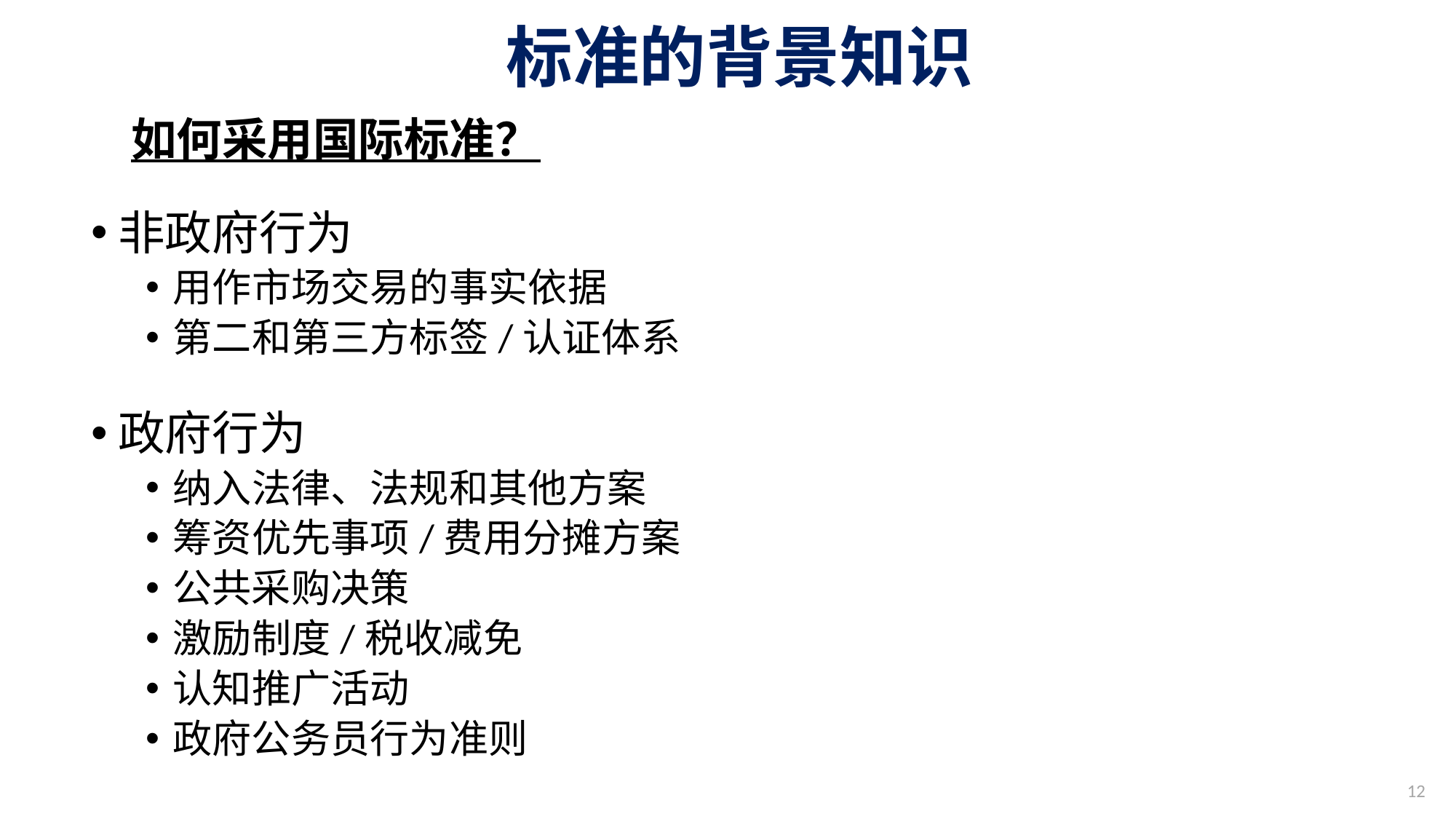

# 标准的背景知识
如何采用国际标准？

非政府行为
用作市场交易的事实依据
第二和第三方标签/认证体系

政府行为
纳入法律、法规和其他方案
筹资优先事项/费用分摊方案
公共采购决策
激励制度/税收减免
认知推广活动
政府公务员行为准则
12